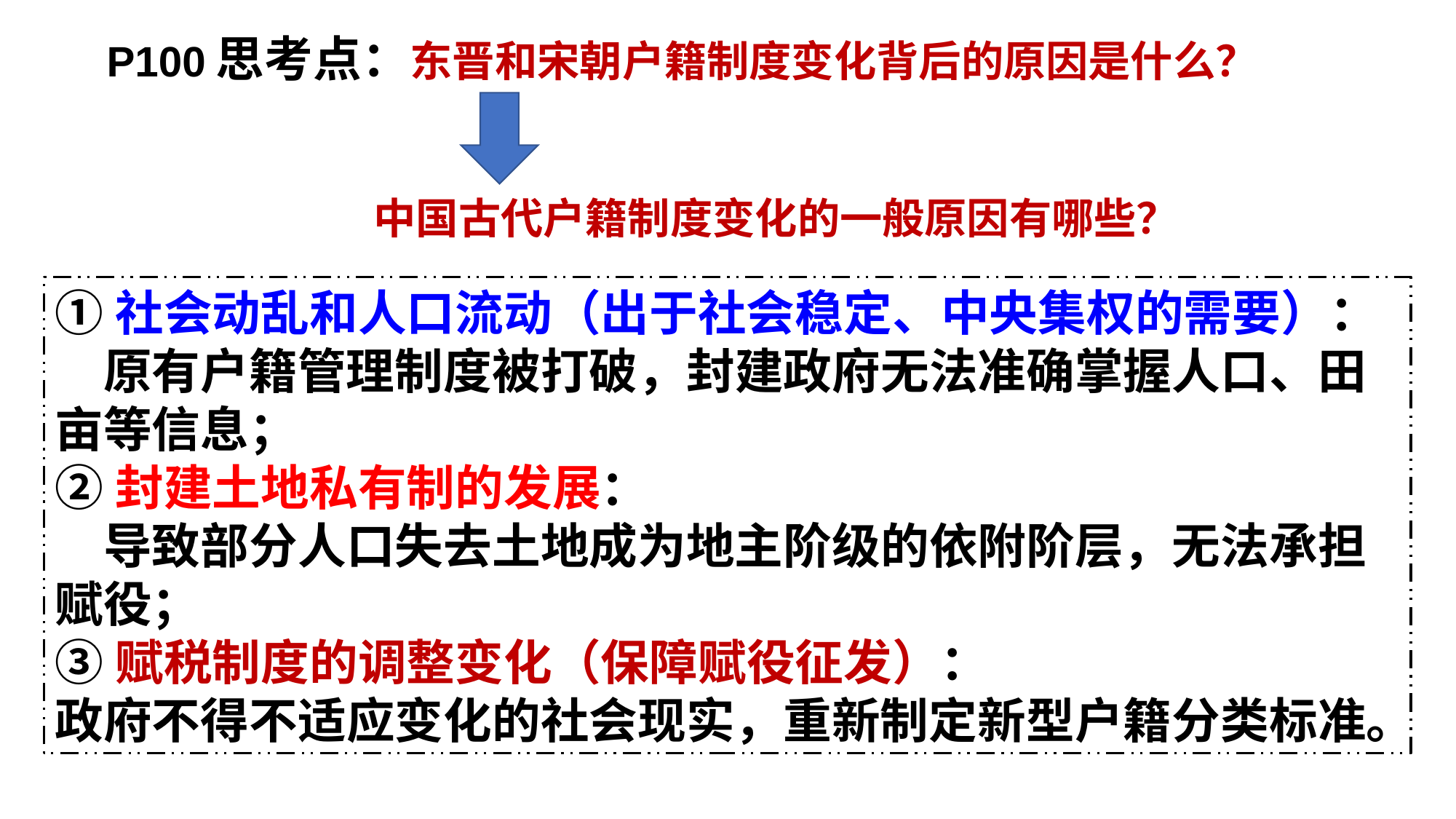

P100思考点：东晋和宋朝户籍制度变化背后的原因是什么？

中国古代户籍制度变化的一般原因有哪些？
①社会动乱和人口流动（出于社会稳定、中央集权的需要）：
　原有户籍管理制度被打破，封建政府无法准确掌握人口、田亩等信息；
②封建土地私有制的发展：
　导致部分人口失去土地成为地主阶级的依附阶层，无法承担赋役；
③赋税制度的调整变化（保障赋役征发）：
政府不得不适应变化的社会现实，重新制定新型户籍分类标准。